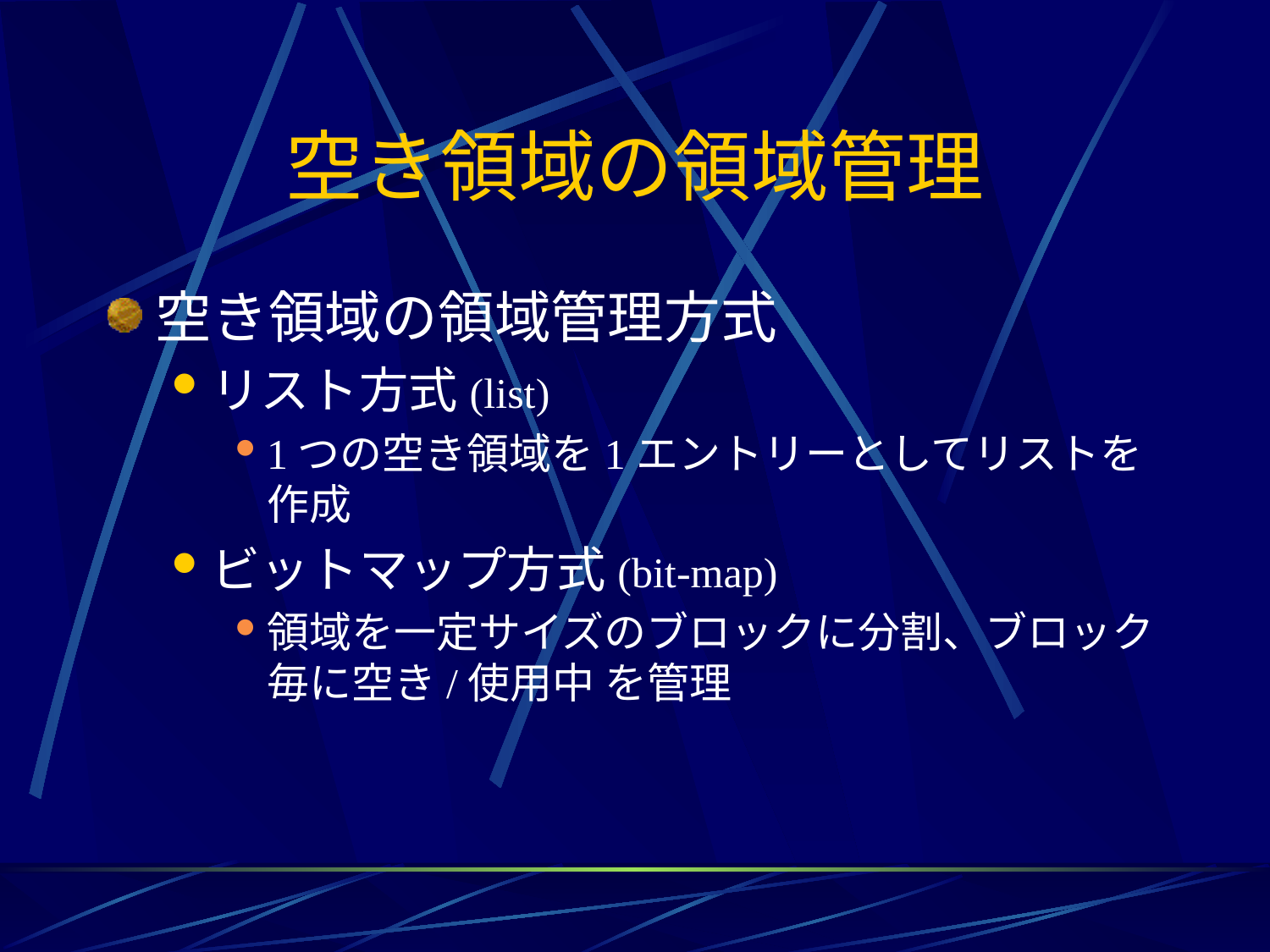

# 空き領域の領域管理
空き領域の領域管理方式
リスト方式(list)
1つの空き領域を1エントリーとしてリストを作成
ビットマップ方式(bit-map)
領域を一定サイズのブロックに分割、ブロック毎に空き/使用中 を管理